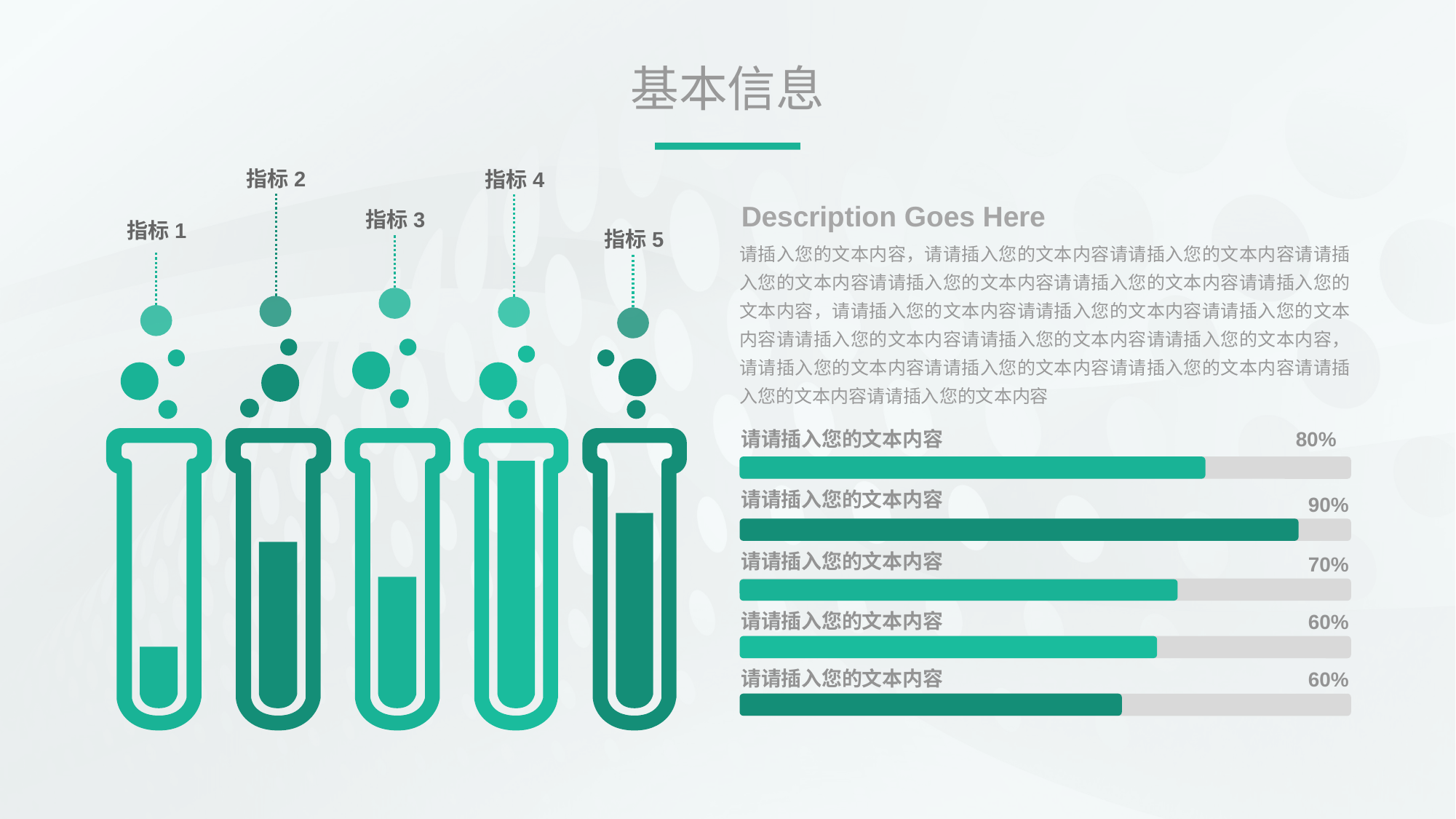

# 基本信息
指标2

指标4

Description Goes Here
指标3

指标1

指标5

请插入您的文本内容，请请插入您的文本内容请请插入您的文本内容请请插入您的文本内容请请插入您的文本内容请请插入您的文本内容请请插入您的文本内容，请请插入您的文本内容请请插入您的文本内容请请插入您的文本内容请请插入您的文本内容请请插入您的文本内容请请插入您的文本内容，请请插入您的文本内容请请插入您的文本内容请请插入您的文本内容请请插入您的文本内容请请插入您的文本内容

请请插入您的文本内容
80%

请请插入您的文本内容
90%

请请插入您的文本内容
70%

请请插入您的文本内容
60%

请请插入您的文本内容
60%